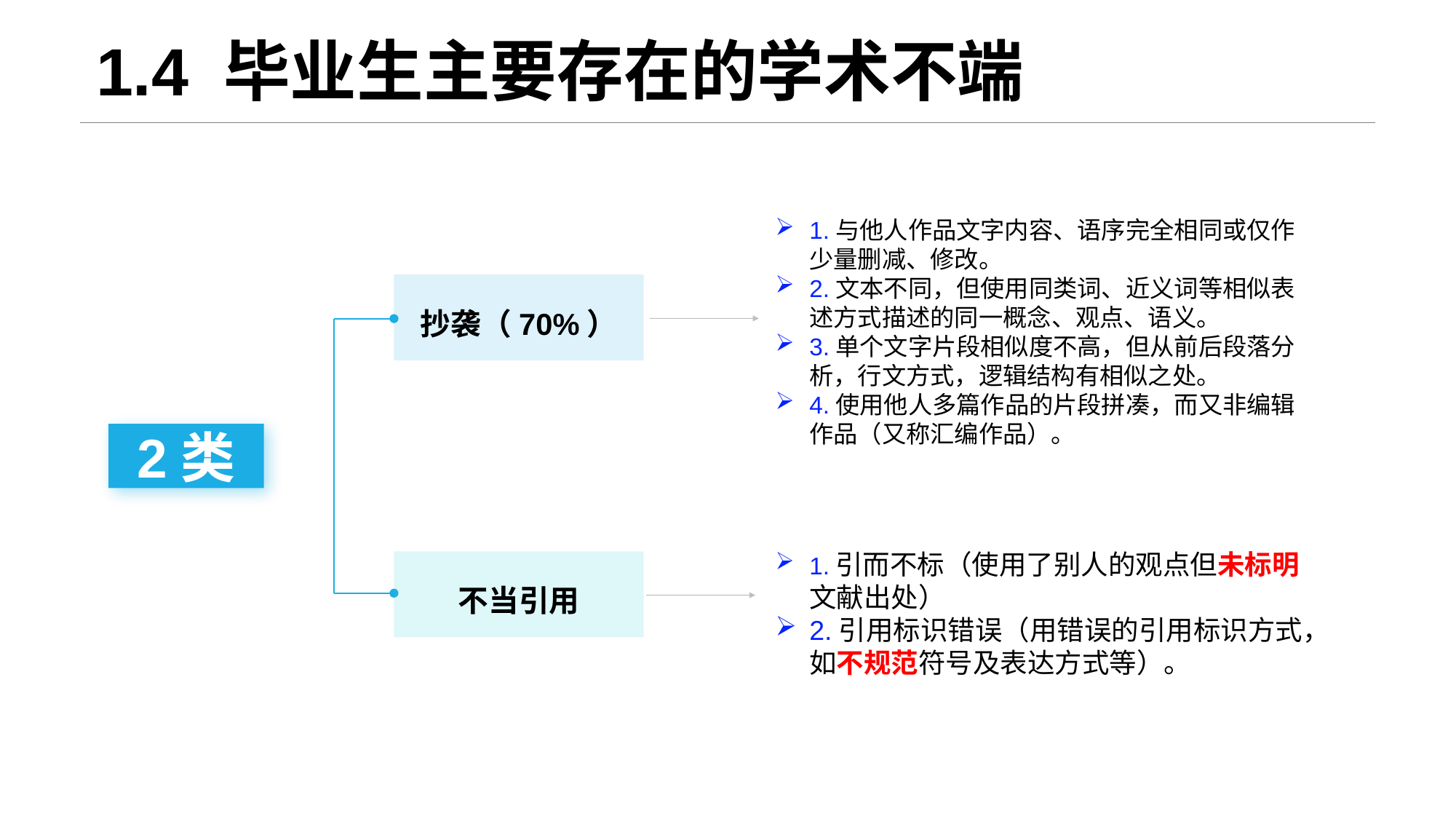

# 1.4 毕业生主要存在的学术不端
1.与他人作品文字内容、语序完全相同或仅作少量删减、修改。
2.文本不同，但使用同类词、近义词等相似表述方式描述的同一概念、观点、语义。
3.单个文字片段相似度不高，但从前后段落分析，行文方式，逻辑结构有相似之处。
4.使用他人多篇作品的片段拼凑，而又非编辑作品（又称汇编作品）。
抄袭（70%）
2类
1.引而不标（使用了别人的观点但未标明文献出处）
2.引用标识错误（用错误的引用标识方式，如不规范符号及表达方式等）。
不当引用